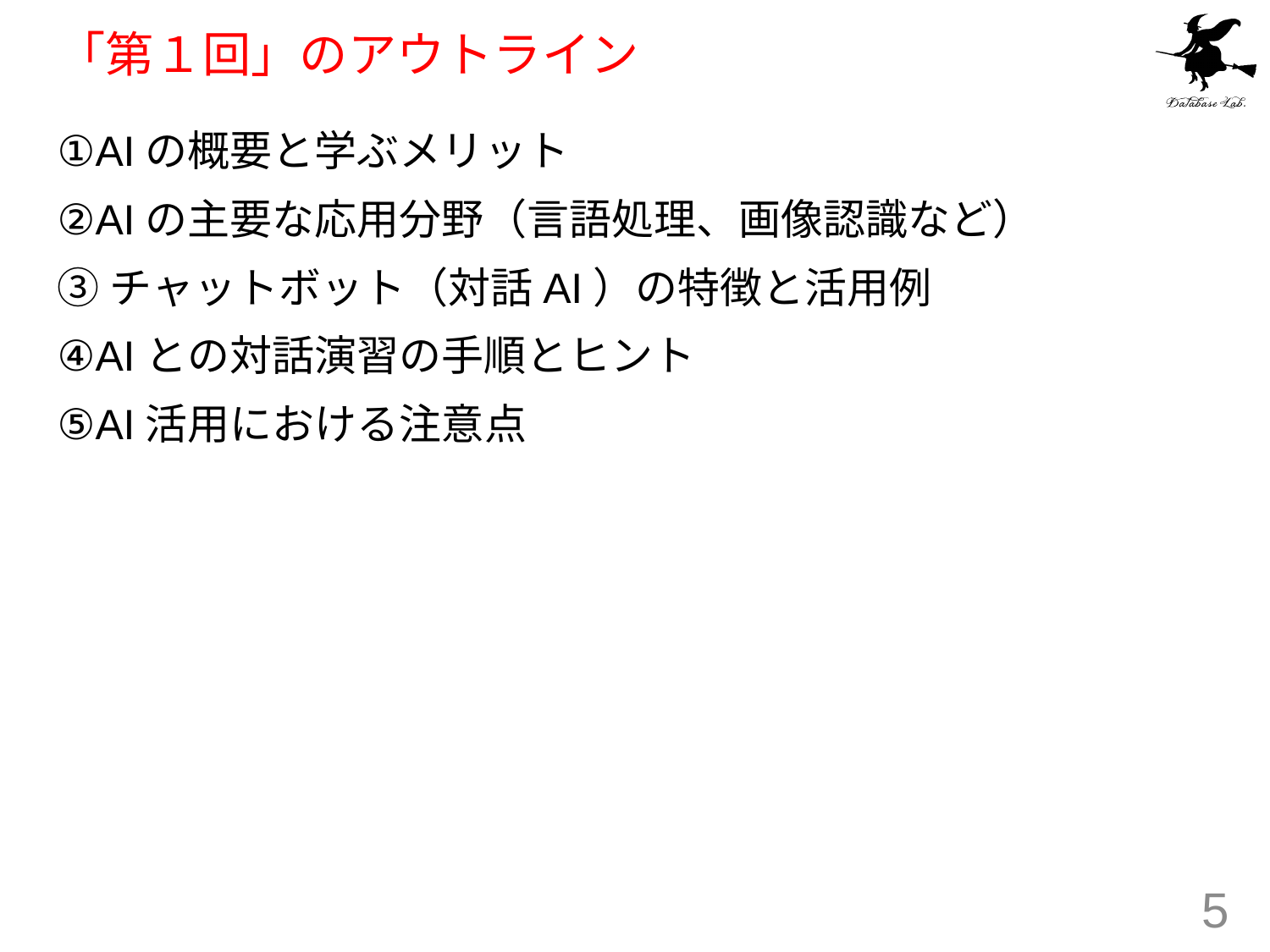

# 「第１回」のアウトライン
①AIの概要と学ぶメリット
②AIの主要な応用分野（言語処理、画像認識など）
③チャットボット（対話AI）の特徴と活用例
④AIとの対話演習の手順とヒント
⑤AI活用における注意点
5